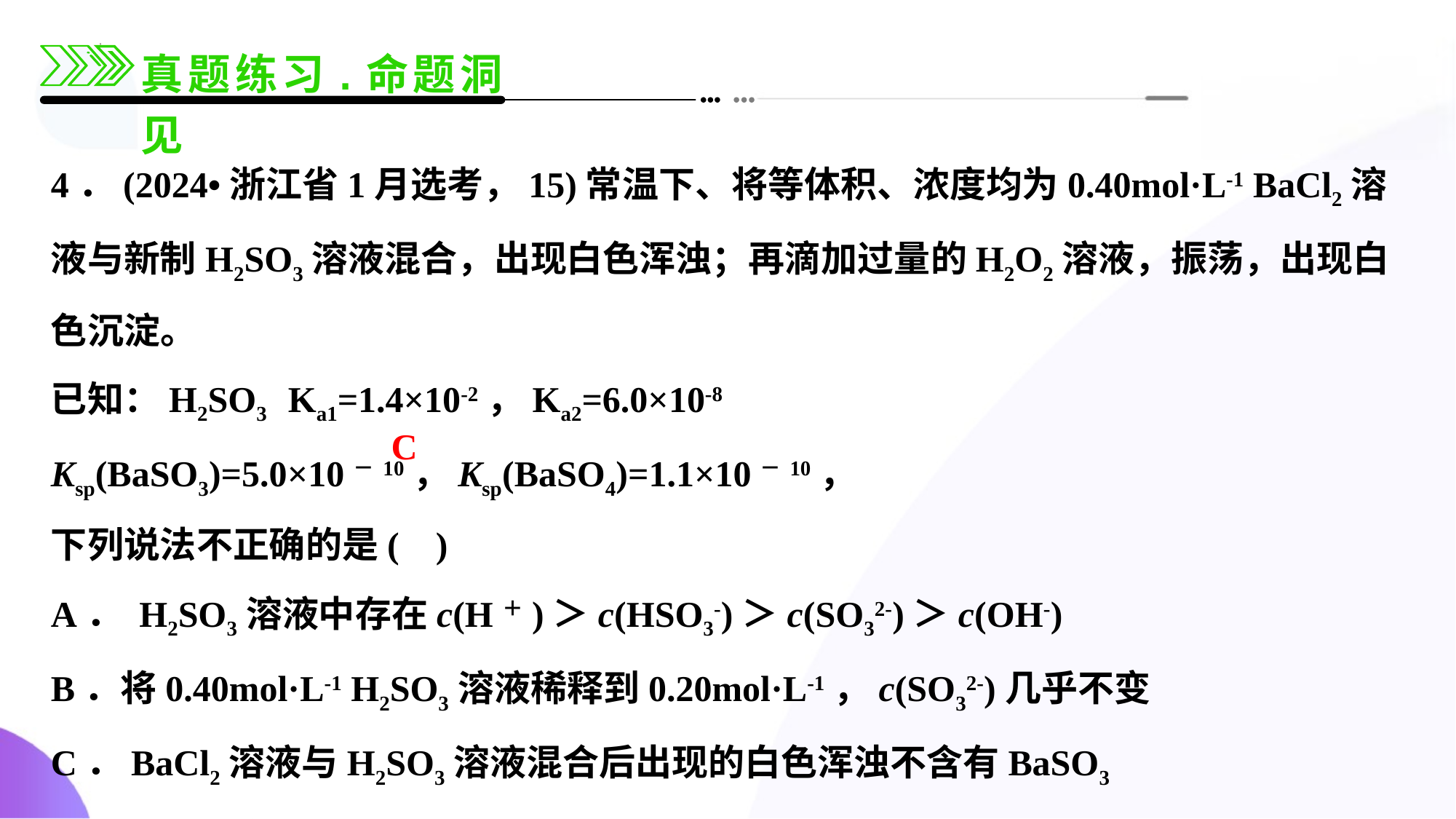

4．(2024•浙江省1月选考，15)常温下、将等体积、浓度均为0.40mol·L-1 BaCl2溶液与新制H2SO3溶液混合，出现白色浑浊；再滴加过量的H2O2溶液，振荡，出现白色沉淀。
已知：H2SO3    Ka1=1.4×10-2，Ka2=6.0×10-8
Ksp(BaSO3)=5.0×10－10，Ksp(BaSO4)=1.1×10－10，
下列说法不正确的是(    )
A． H2SO3溶液中存在c(H＋)＞c(HSO3-)＞c(SO32-)＞c(OH-)
B．将0.40mol·L-1 H2SO3溶液稀释到0.20mol·L-1，c(SO32-)几乎不变
C．BaCl2溶液与H2SO3溶液混合后出现的白色浑浊不含有BaSO3
D．存在反应BaSO3+ H2SO3+H2O2= BaSO4↓+2H++H2O是出现白色沉淀的主要原因
C